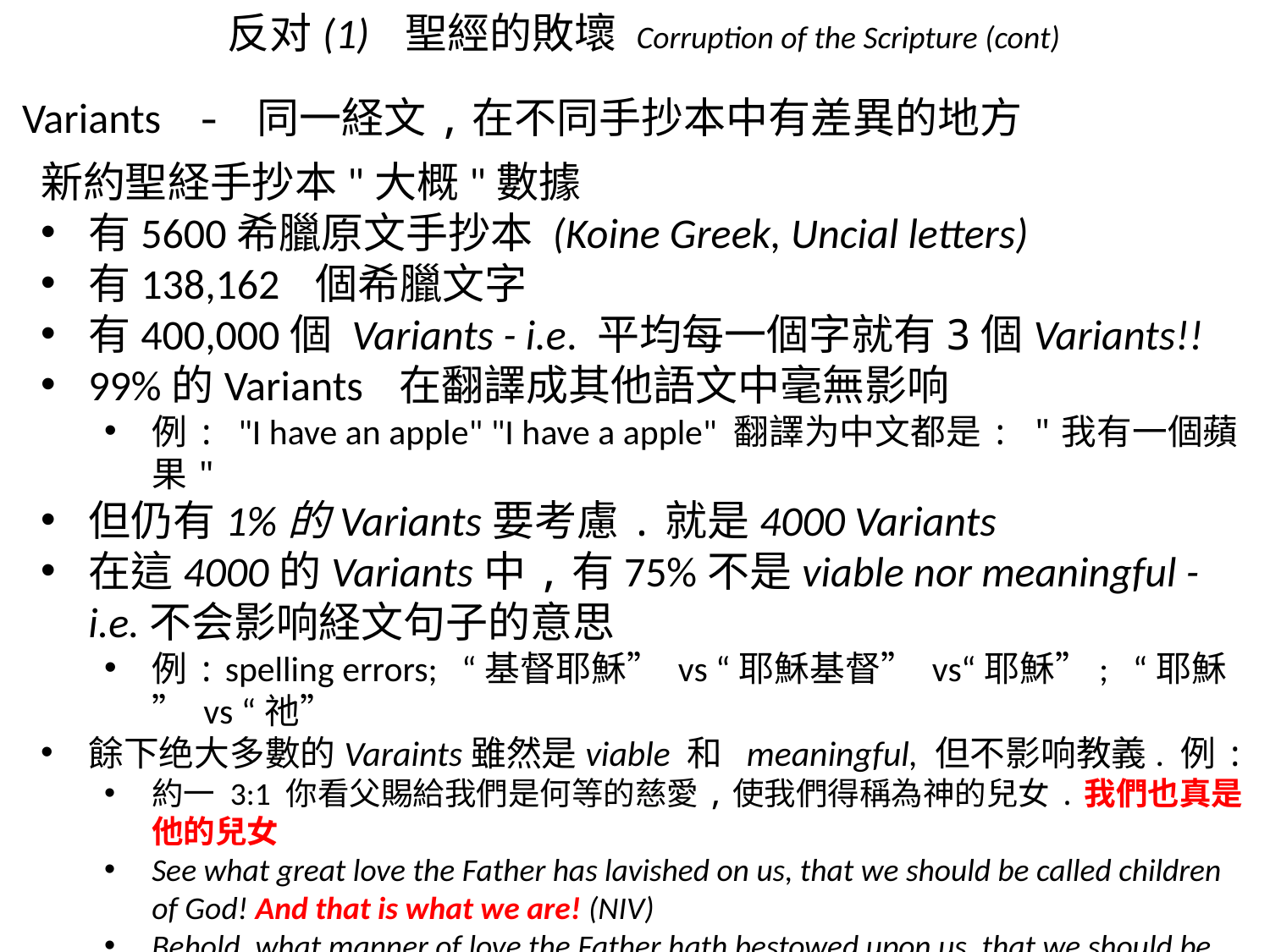

反对(1) 聖經的敗壞 Corruption of the Scripture (cont)
Variants  - 同一経文,在不同手抄本中有差異的地方
新約聖経手抄本"大概"數據
有5600希臘原文手抄本 (Koine Greek, Uncial letters)
有138,162 個希臘文字
有400,000個 Variants - i.e. 平均每一個字就有3個Variants!!
99%的Variants 在翻譯成其他語文中毫無影响
例: "I have an apple" "I have a apple" 翻譯为中文都是: "我有一個蘋果"
但仍有1%的Variants要考慮.就是4000 Variants
在這4000的Variants中,有75%不是viable nor meaningful -  i.e.不会影响経文句子的意思
例: spelling errors;   “基督耶穌” vs “耶穌基督” vs“耶穌”;   “耶穌” vs “祂”
餘下绝大多數的Varaints雖然是viable 和  meaningful, 但不影响教義. 例:
約一 3:1 你看父賜給我們是何等的慈愛,使我們得稱為神的兒女.我們也真是他的兒女
See what great love the Father has lavished on us, that we should be called children of God! And that is what we are! (NIV)
Behold, what manner of love the Father hath bestowed upon us, that we should be called the sons of God: (KJV)